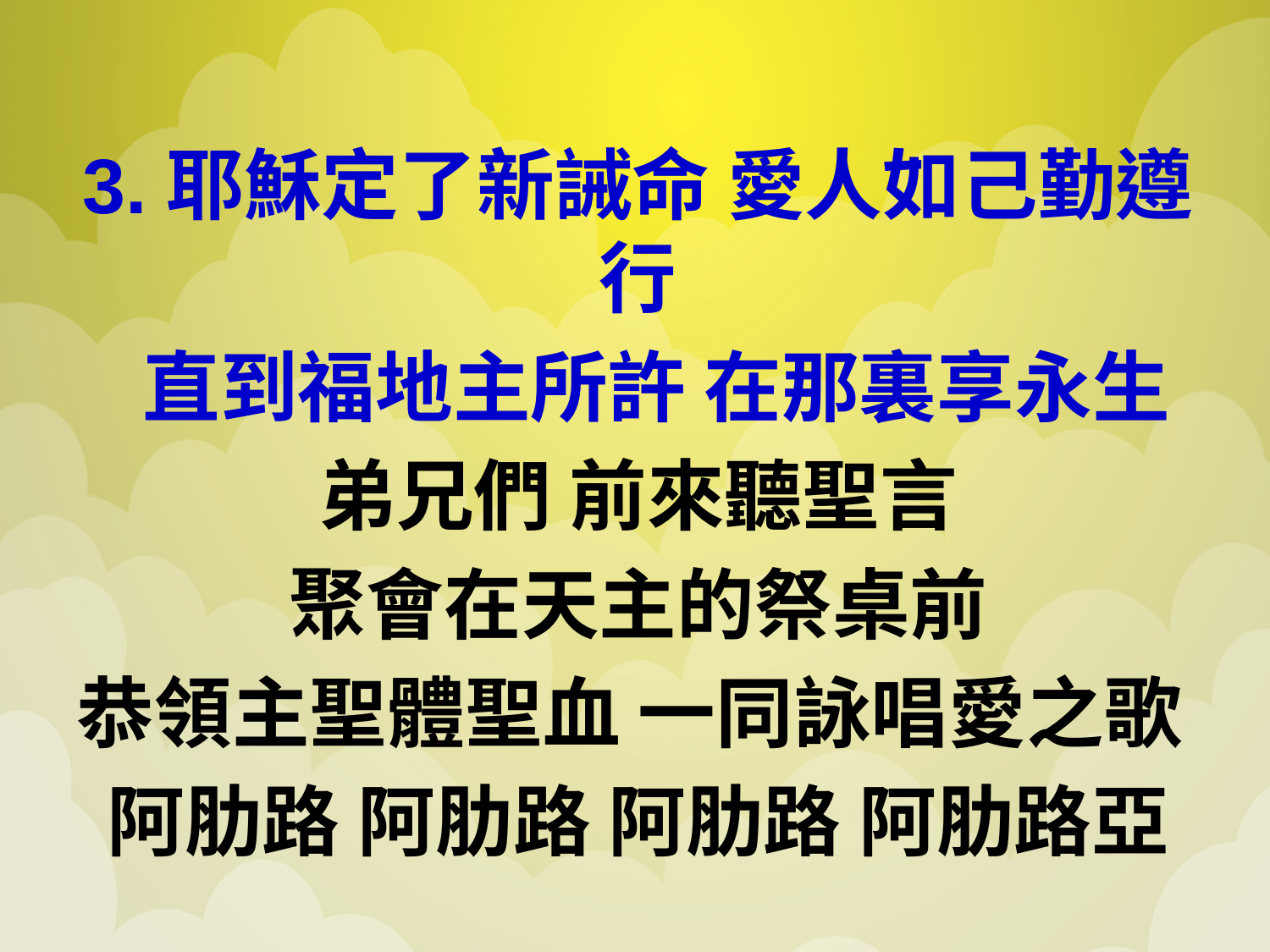

3.耶穌定了新誡命 愛人如己勤遵行
  直到福地主所許 在那裏享永生
弟兄們 前來聽聖言
聚會在天主的祭桌前
恭領主聖體聖血 一同詠唱愛之歌
阿肋路 阿肋路 阿肋路 阿肋路亞